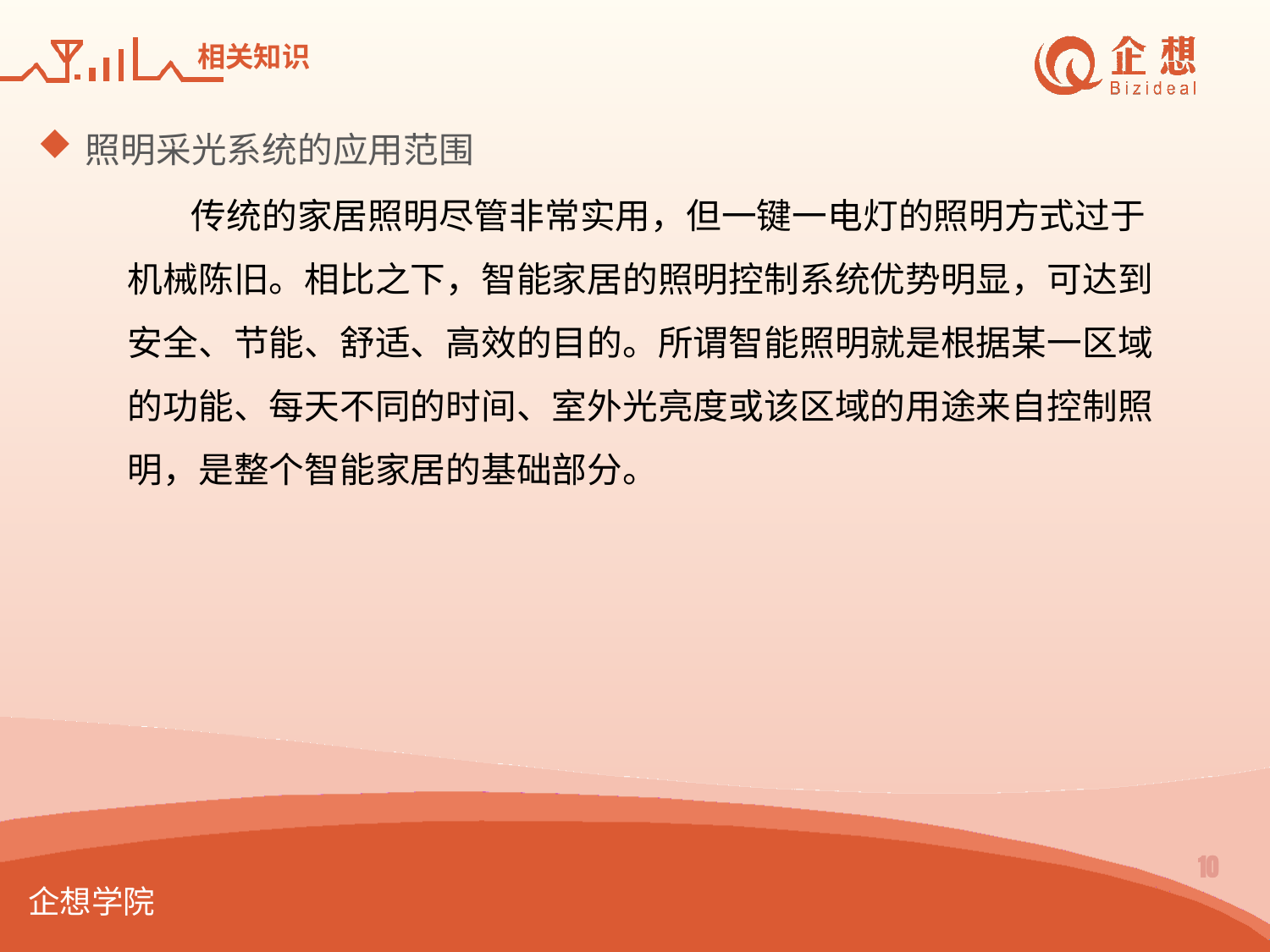

# 相关知识
照明采光系统的应用范围
传统的家居照明尽管非常实用，但一键一电灯的照明方式过于机械陈旧。相比之下，智能家居的照明控制系统优势明显，可达到安全、节能、舒适、高效的目的。所谓智能照明就是根据某一区域的功能、每天不同的时间、室外光亮度或该区域的用途来自控制照明，是整个智能家居的基础部分。

10